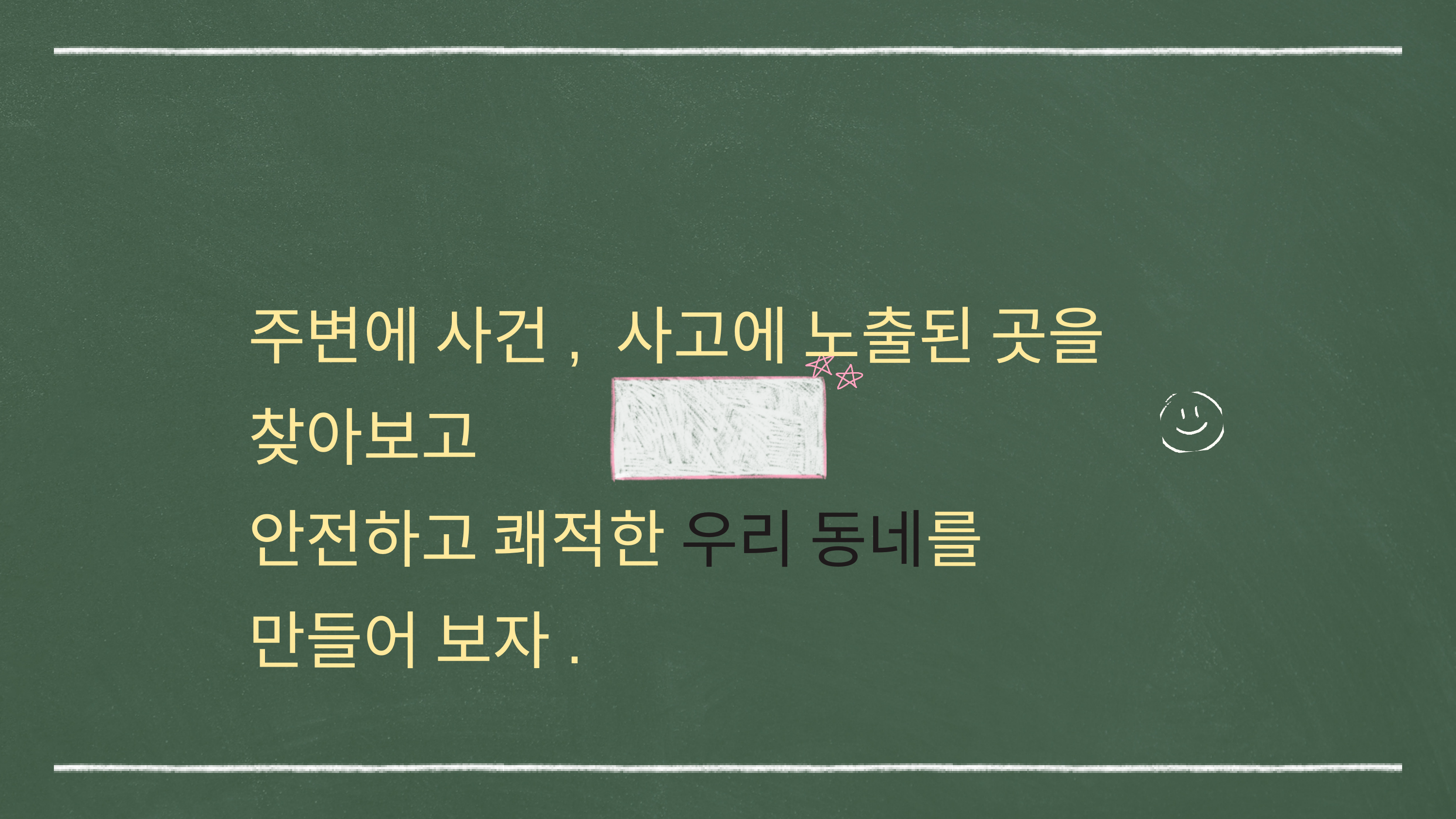

주변에 사건, 사고에 노출된 곳을 찾아보고
안전하고 쾌적한 우리 동네를 만들어 보자.